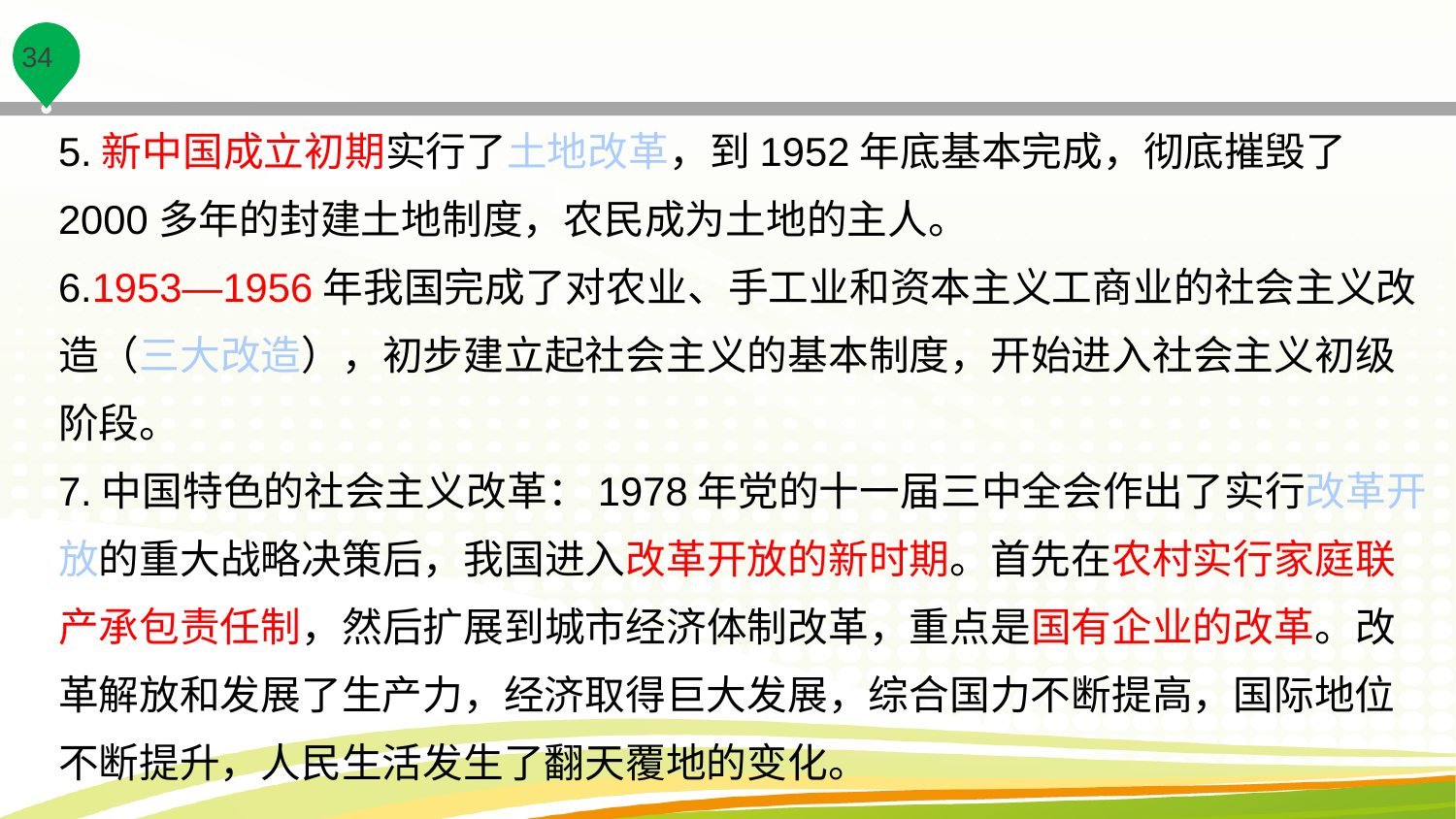

5.新中国成立初期实行了土地改革，到1952年底基本完成，彻底摧毁了2000多年的封建土地制度，农民成为土地的主人。
6.1953—1956年我国完成了对农业、手工业和资本主义工商业的社会主义改造（三大改造），初步建立起社会主义的基本制度，开始进入社会主义初级阶段。
7.中国特色的社会主义改革：1978年党的十一届三中全会作出了实行改革开放的重大战略决策后，我国进入改革开放的新时期。首先在农村实行家庭联产承包责任制，然后扩展到城市经济体制改革，重点是国有企业的改革。改革解放和发展了生产力，经济取得巨大发展，综合国力不断提高，国际地位不断提升，人民生活发生了翻天覆地的变化。